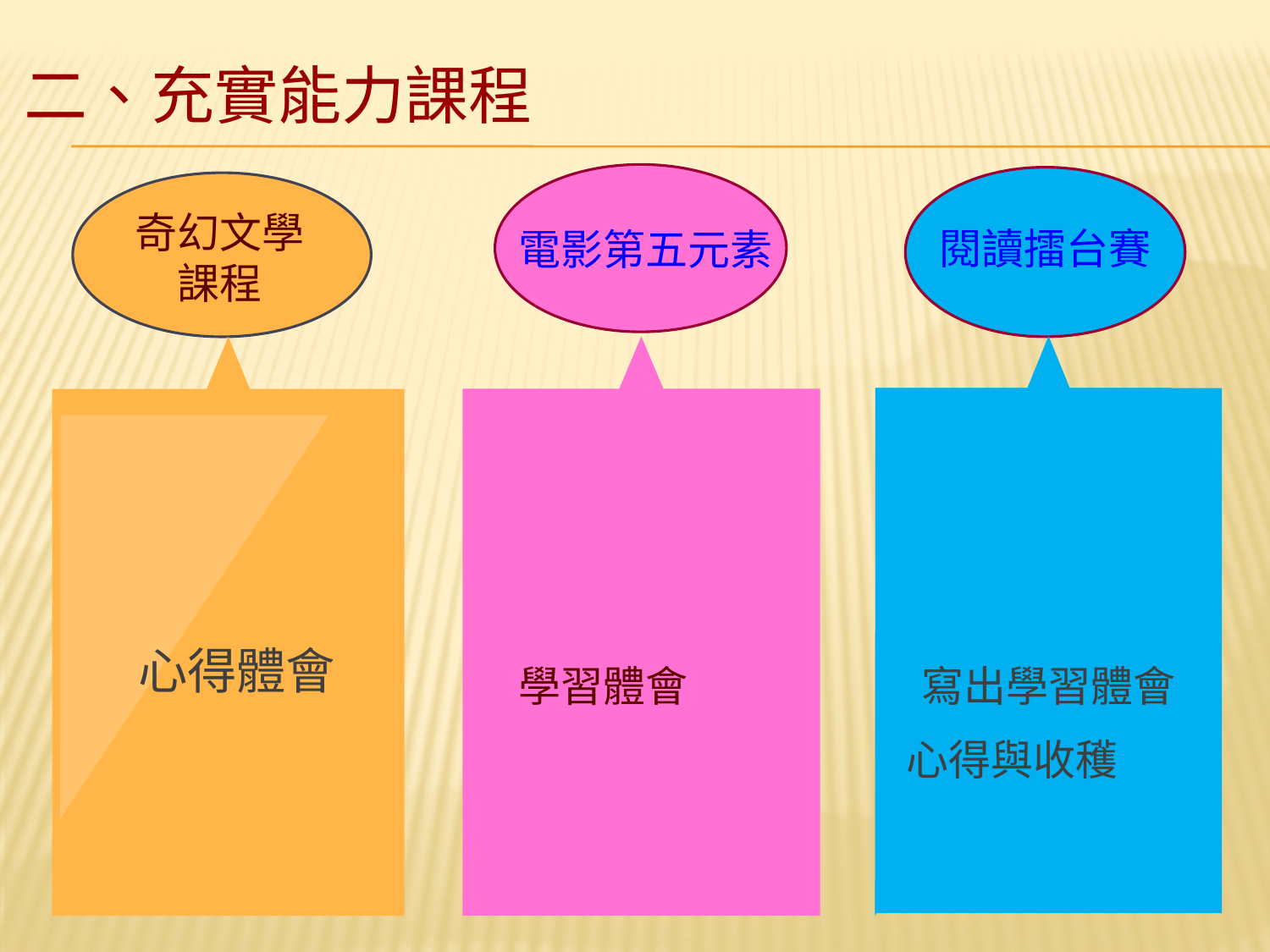

# 二、充實能力課程

奇幻文學
課程
電影第五元素

心得體會

閱讀擂台賽

寫出學習體會
心得與收穫

學習體會